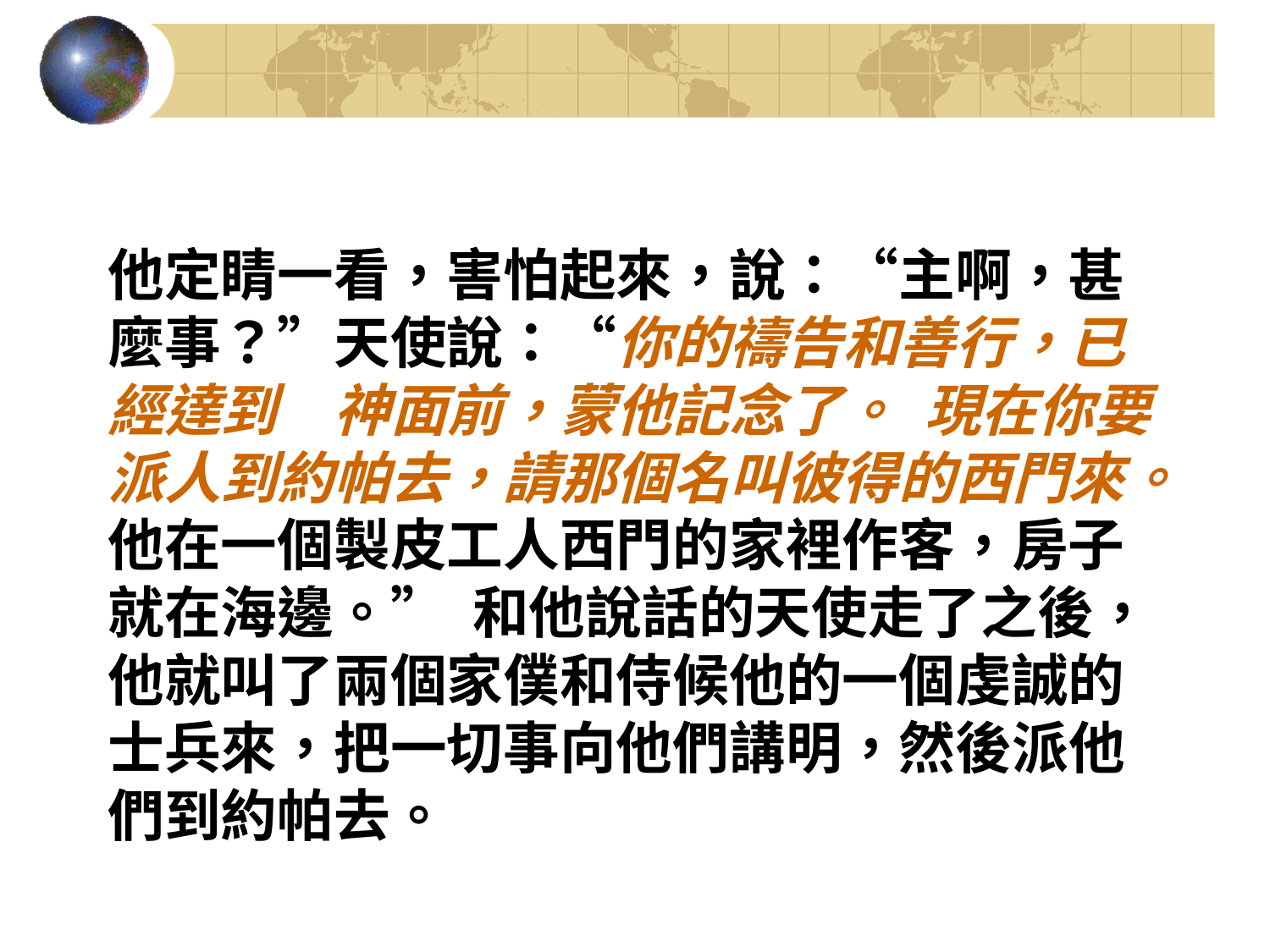

#
他定睛一看，害怕起來，說：“主啊，甚麼事？”天使說：“你的禱告和善行，已經達到　神面前，蒙他記念了。  現在你要派人到約帕去，請那個名叫彼得的西門來。他在一個製皮工人西門的家裡作客，房子就在海邊。”  和他說話的天使走了之後，他就叫了兩個家僕和侍候他的一個虔誠的士兵來，把一切事向他們講明，然後派他們到約帕去。